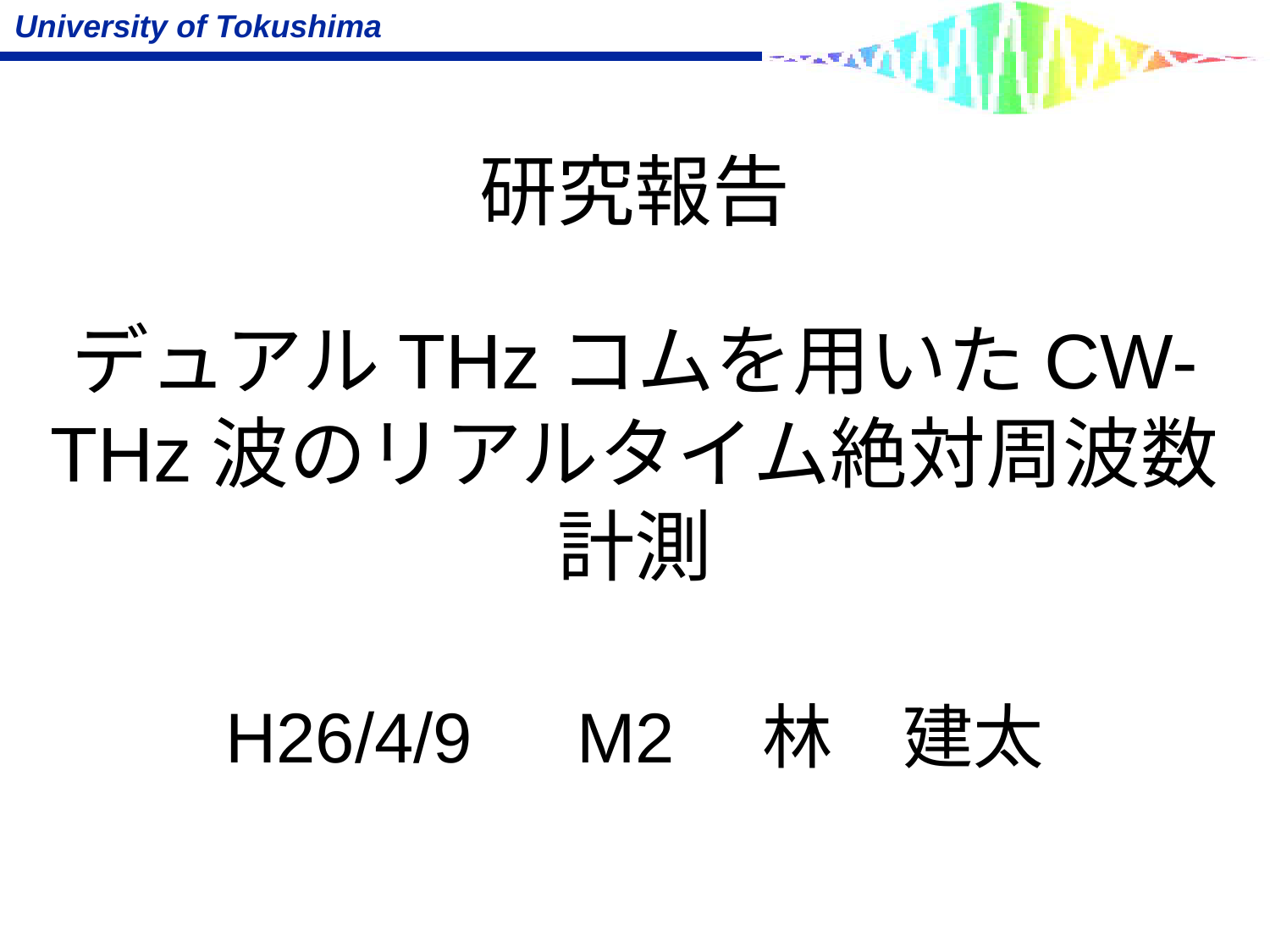

# 研究報告 デュアルTHzコムを用いたCW-THz波のリアルタイム絶対周波数計測
H26/4/9　M2　林　建太